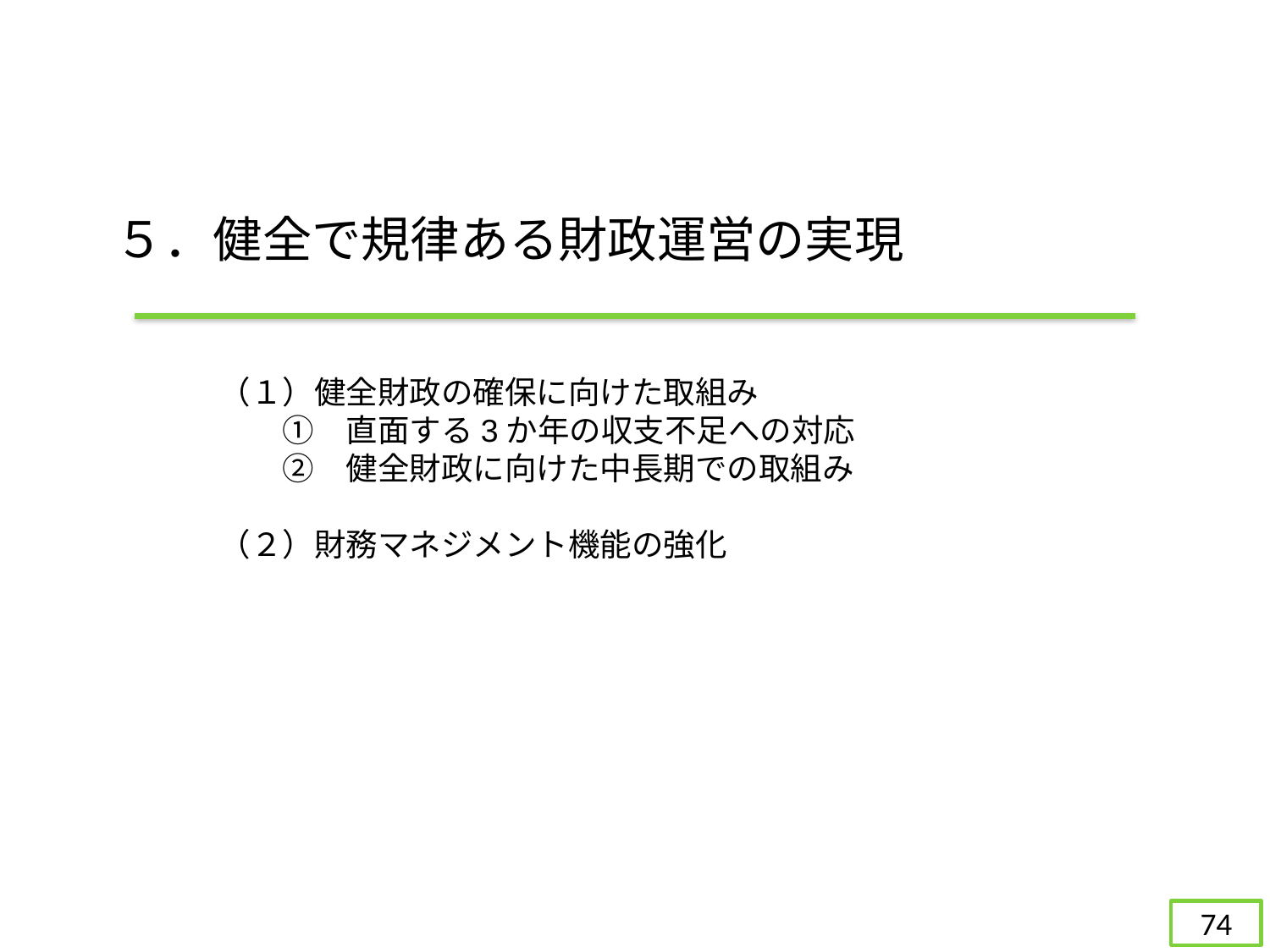

５．健全で規律ある財政運営の実現
　（１）健全財政の確保に向けた取組み
　　　①　直面する3か年の収支不足への対応
　　　②　健全財政に向けた中長期での取組み

　（２）財務マネジメント機能の強化
74